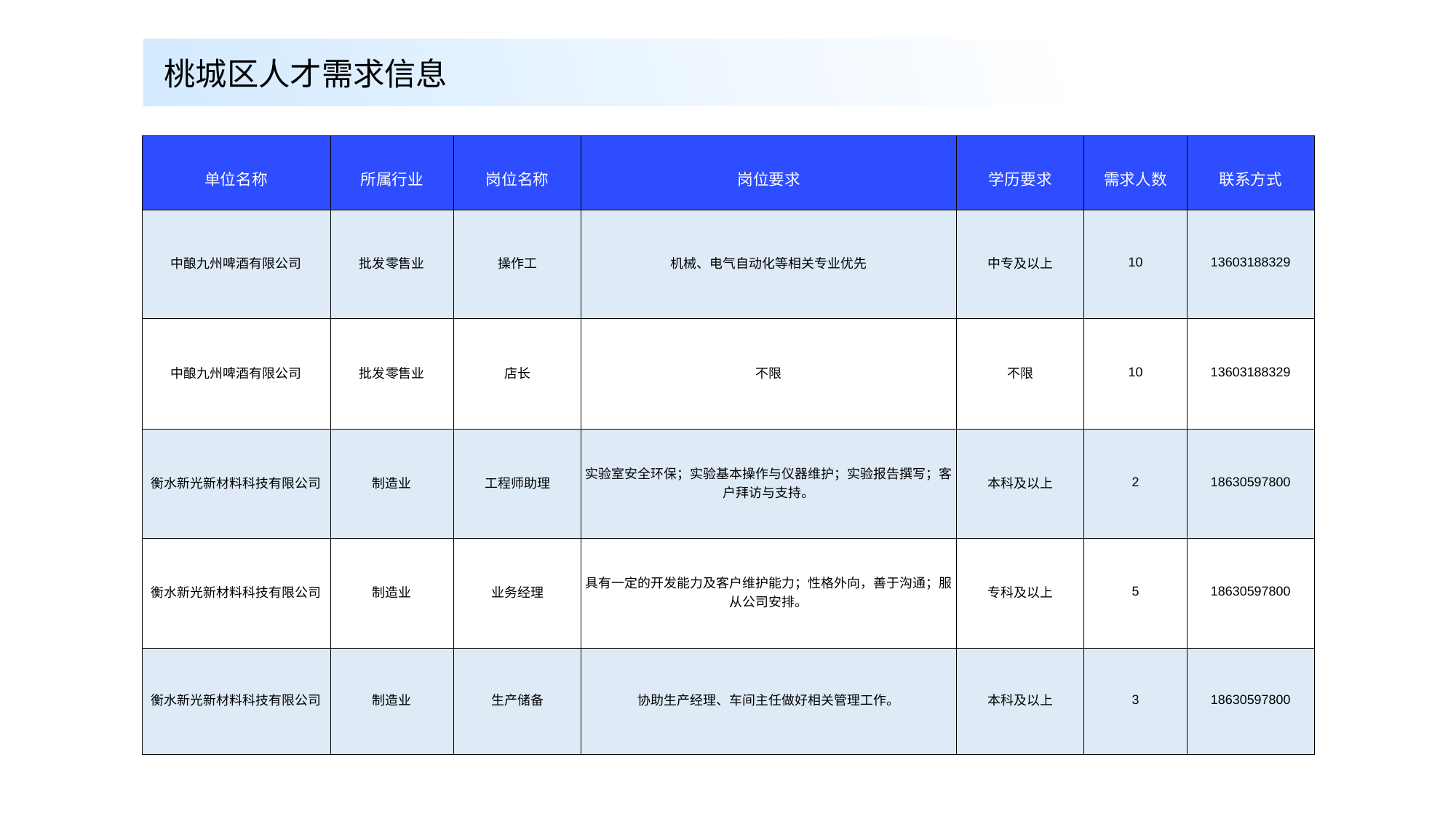

桃城区人才需求信息
| 单位名称 | 所属行业 | 岗位名称 | 岗位要求 | 学历要求 | 需求人数 | 联系方式 |
| --- | --- | --- | --- | --- | --- | --- |
| 中酿九州啤酒有限公司 | 批发零售业 | 操作工 | 机械、电气自动化等相关专业优先 | 中专及以上 | 10 | 13603188329 |
| 中酿九州啤酒有限公司 | 批发零售业 | 店长 | 不限 | 不限 | 10 | 13603188329 |
| 衡水新光新材料科技有限公司 | 制造业 | 工程师助理 | 实验室安全环保；实验基本操作与仪器维护；实验报告撰写；客户拜访与支持。 | 本科及以上 | 2 | 18630597800 |
| 衡水新光新材料科技有限公司 | 制造业 | 业务经理 | 具有一定的开发能力及客户维护能力；性格外向，善于沟通；服从公司安排。 | 专科及以上 | 5 | 18630597800 |
| 衡水新光新材料科技有限公司 | 制造业 | 生产储备 | 协助生产经理、车间主任做好相关管理工作。 | 本科及以上 | 3 | 18630597800 |
8